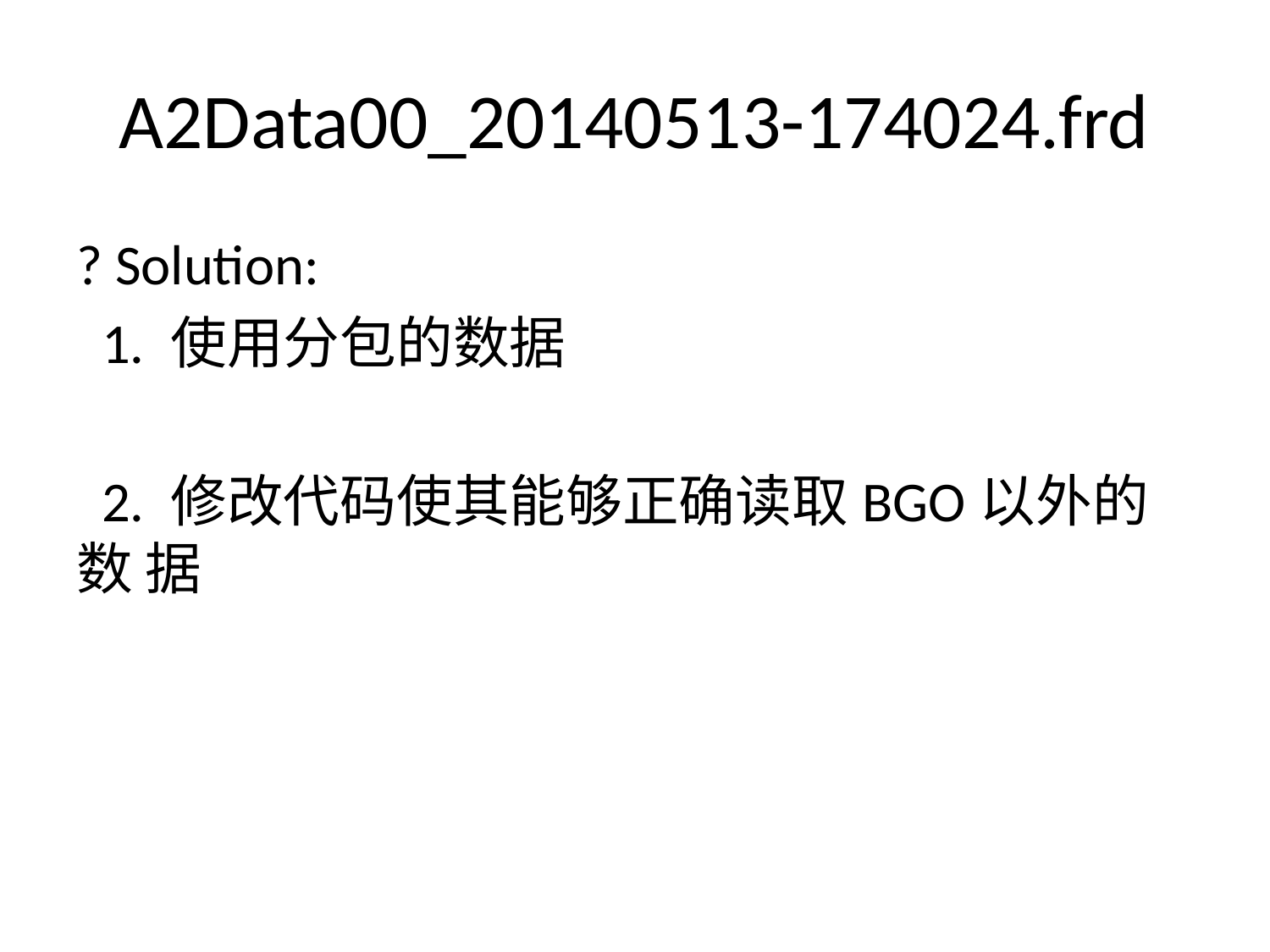

# A2Data00_20140513-174024.frd
? Solution:
  1. 使用分包的数据

  2. 修改代码使其能够正确读取BGO以外的数 据